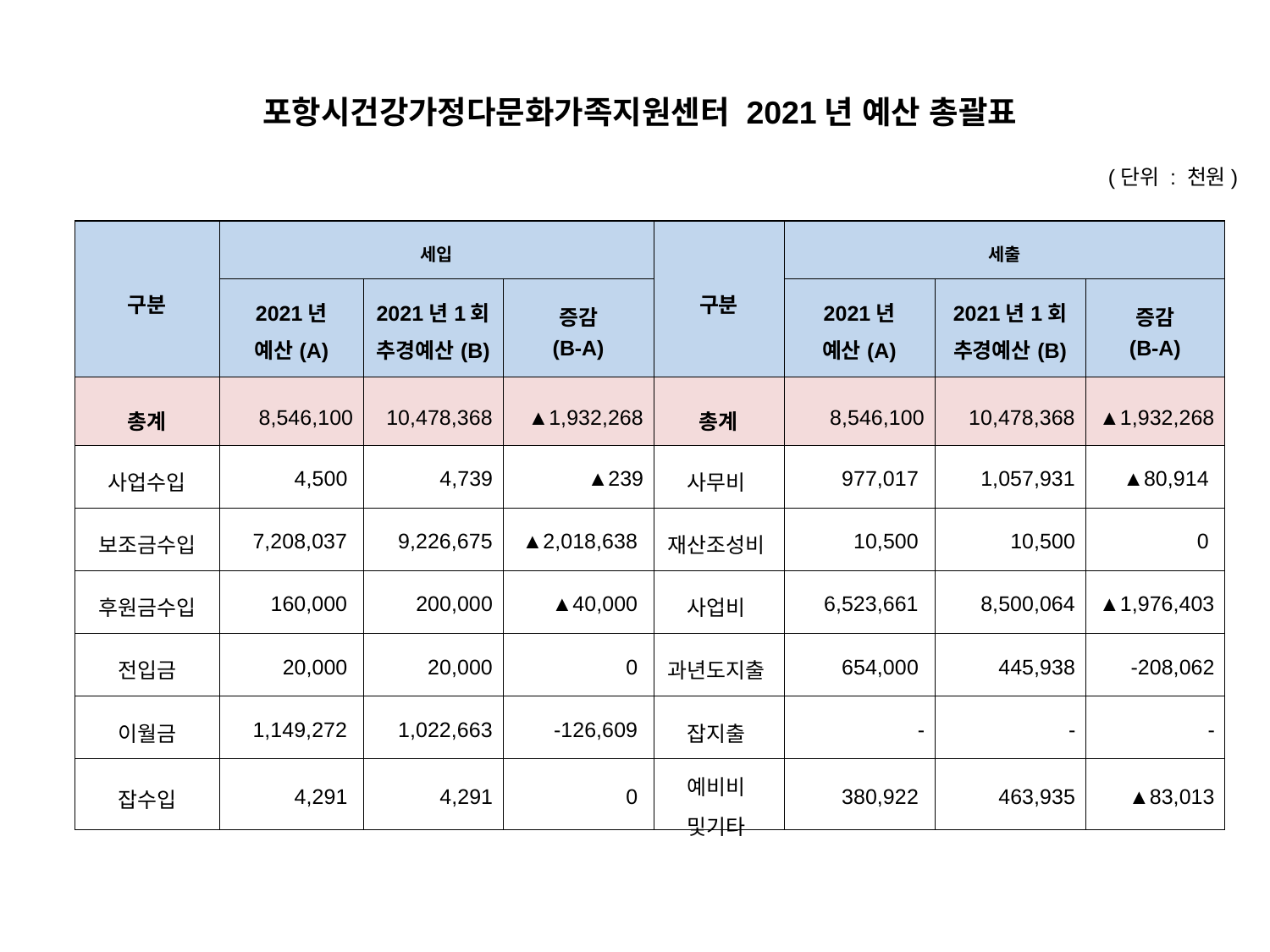

포항시건강가정다문화가족지원센터 2021년 예산 총괄표
(단위 : 천원)
| 구분 | 세입 |  |  | 구분 | 세출 |  |  |
| --- | --- | --- | --- | --- | --- | --- | --- |
|  | 2021년 예산(A) | 2021년1회 추경예산(B) | 증감 (B-A) |  | 2021년 예산(A) | 2021년1회 추경예산(B) | 증감 (B-A) |
| 총계 | 8,546,100 | 10,478,368 | ▲1,932,268 | 총계 | 8,546,100 | 10,478,368 | ▲1,932,268 |
| 사업수입 | 4,500 | 4,739 | ▲239 | 사무비 | 977,017 | 1,057,931 | ▲80,914 |
| 보조금수입 | 7,208,037 | 9,226,675 | ▲2,018,638 | 재산조성비 | 10,500 | 10,500 | 0 |
| 후원금수입 | 160,000 | 200,000 | ▲40,000 | 사업비 | 6,523,661 | 8,500,064 | ▲1,976,403 |
| 전입금 | 20,000 | 20,000 | 0 | 과년도지출 | 654,000 | 445,938 | -208,062 |
| 이월금 | 1,149,272 | 1,022,663 | -126,609 | 잡지출 | - | - | - |
| 잡수입 | 4,291 | 4,291 | 0 | 예비비 및기타 | 380,922 | 463,935 | ▲83,013 |